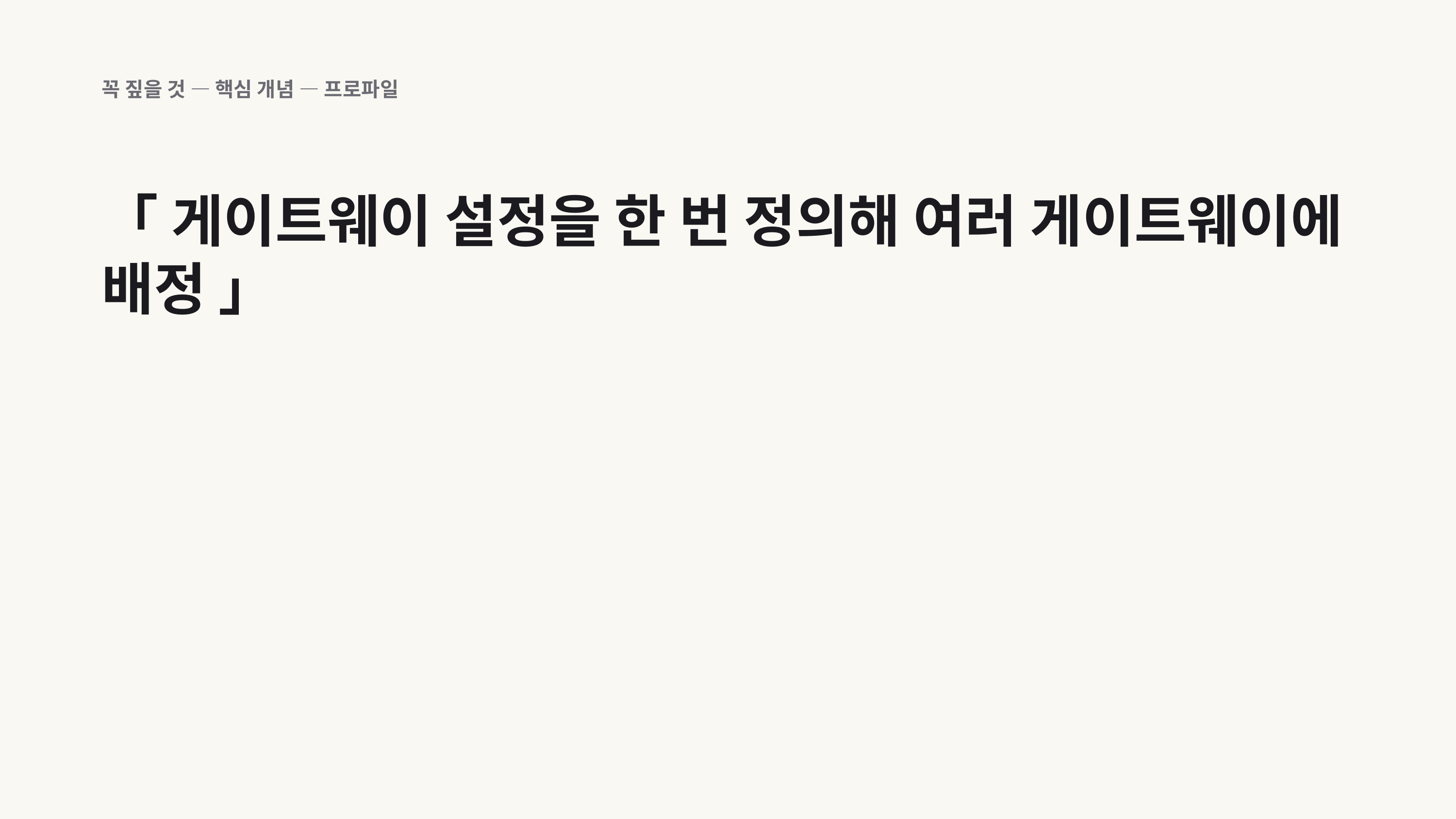

꼭 짚을 것 — 핵심 개념 — 프로파일
「 게이트웨이 설정을 한 번 정의해 여러 게이트웨이에 배정 」